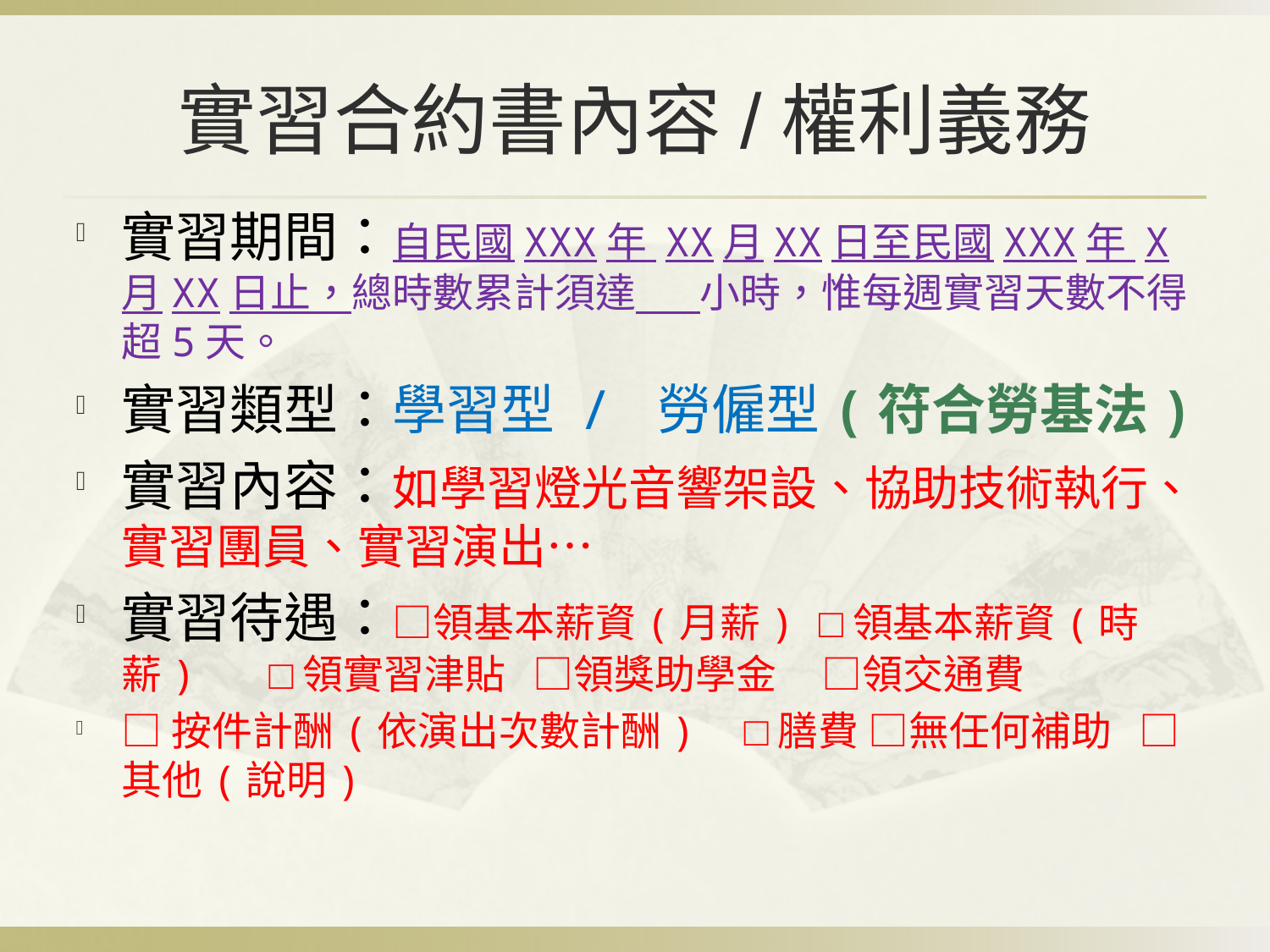

# 實習合約書內容/權利義務
實習期間：自民國XXX年 XX月XX日至民國XXX年 X月XX日止，總時數累計須達       小時，惟每週實習天數不得超5天。
實習類型：學習型 / 勞僱型(符合勞基法)
實習內容：如學習燈光音響架設、協助技術執行、實習團員、實習演出…
實習待遇：□領基本薪資(月薪) □領基本薪資(時薪)   □領實習津貼   □領獎助學金     □領交通費
□按件計酬(依演出次數計酬)  □膳費 □無任何補助   □其他(說明)